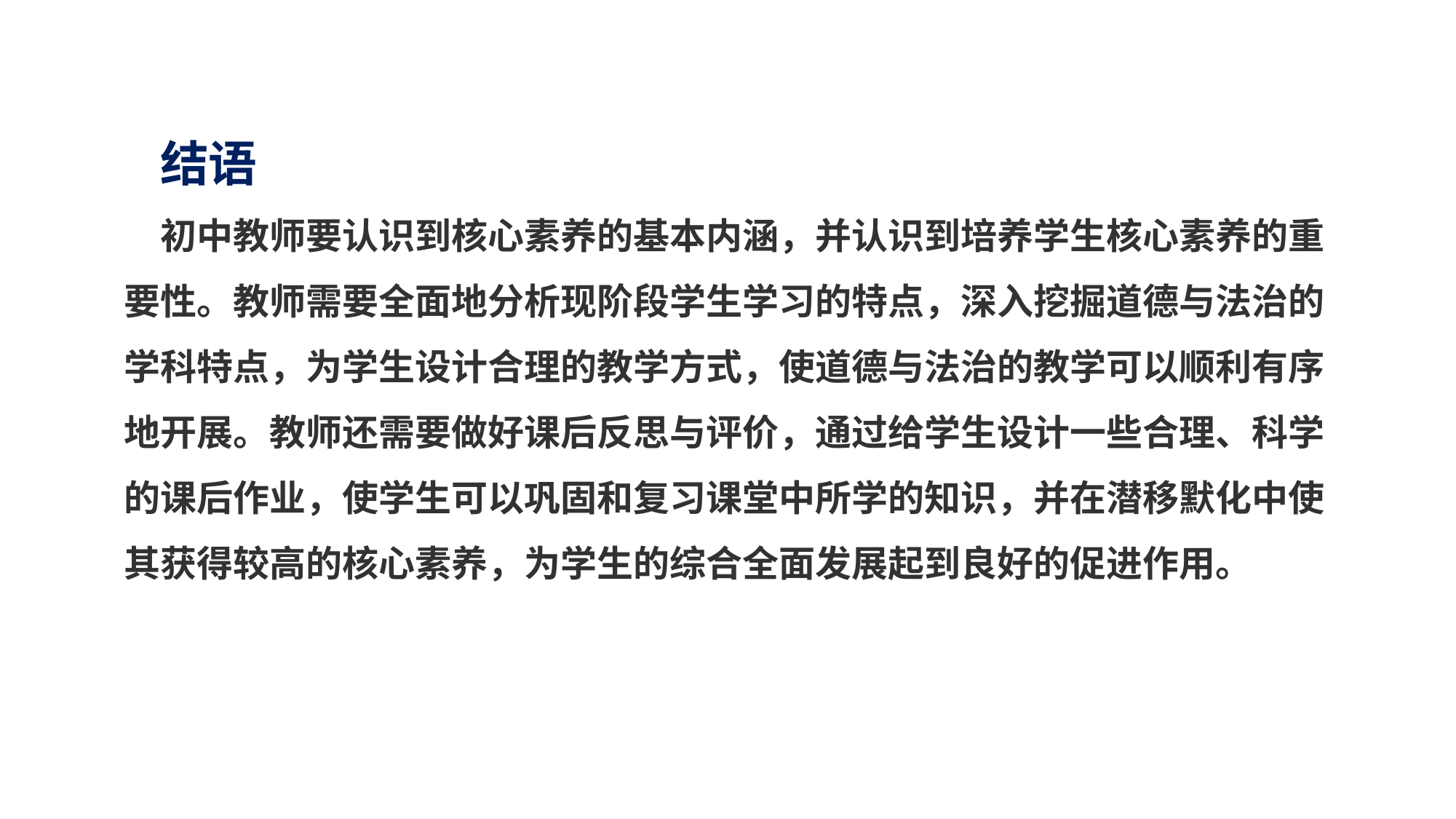

结语
初中教师要认识到核心素养的基本内涵，并认识到培养学生核心素养的重要性。教师需要全面地分析现阶段学生学习的特点，深入挖掘道德与法治的学科特点，为学生设计合理的教学方式，使道德与法治的教学可以顺利有序地开展。教师还需要做好课后反思与评价，通过给学生设计一些合理、科学的课后作业，使学生可以巩固和复习课堂中所学的知识，并在潜移默化中使其获得较高的核心素养，为学生的综合全面发展起到良好的促进作用。